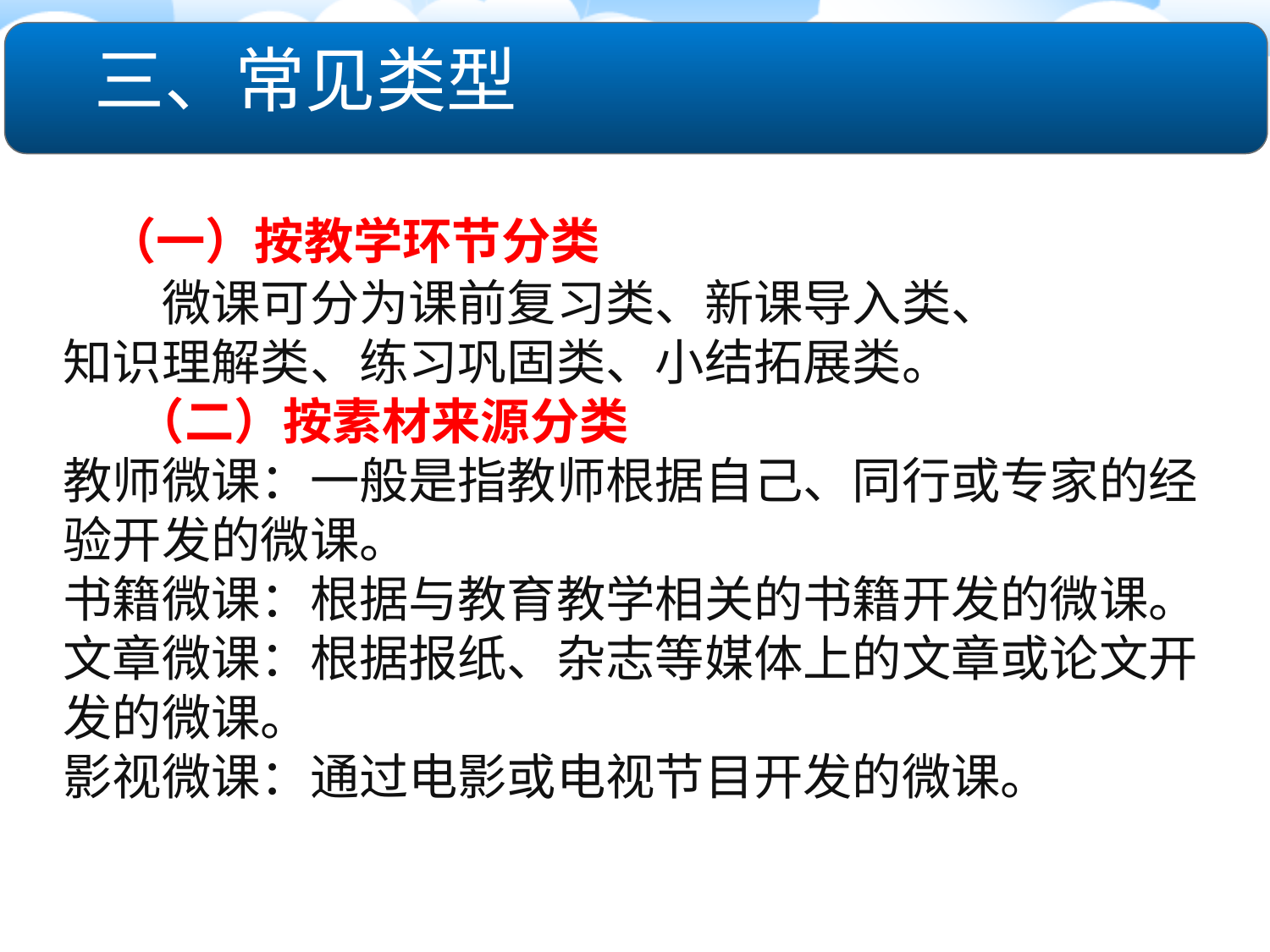

三、常见类型
  （一）按教学环节分类
　　微课可分为课前复习类、新课导入类、
知识理解类、练习巩固类、小结拓展类。
 　（二）按素材来源分类
教师微课：一般是指教师根据自己、同行或专家的经验开发的微课。
书籍微课：根据与教育教学相关的书籍开发的微课。
文章微课：根据报纸、杂志等媒体上的文章或论文开发的微课。
影视微课：通过电影或电视节目开发的微课。